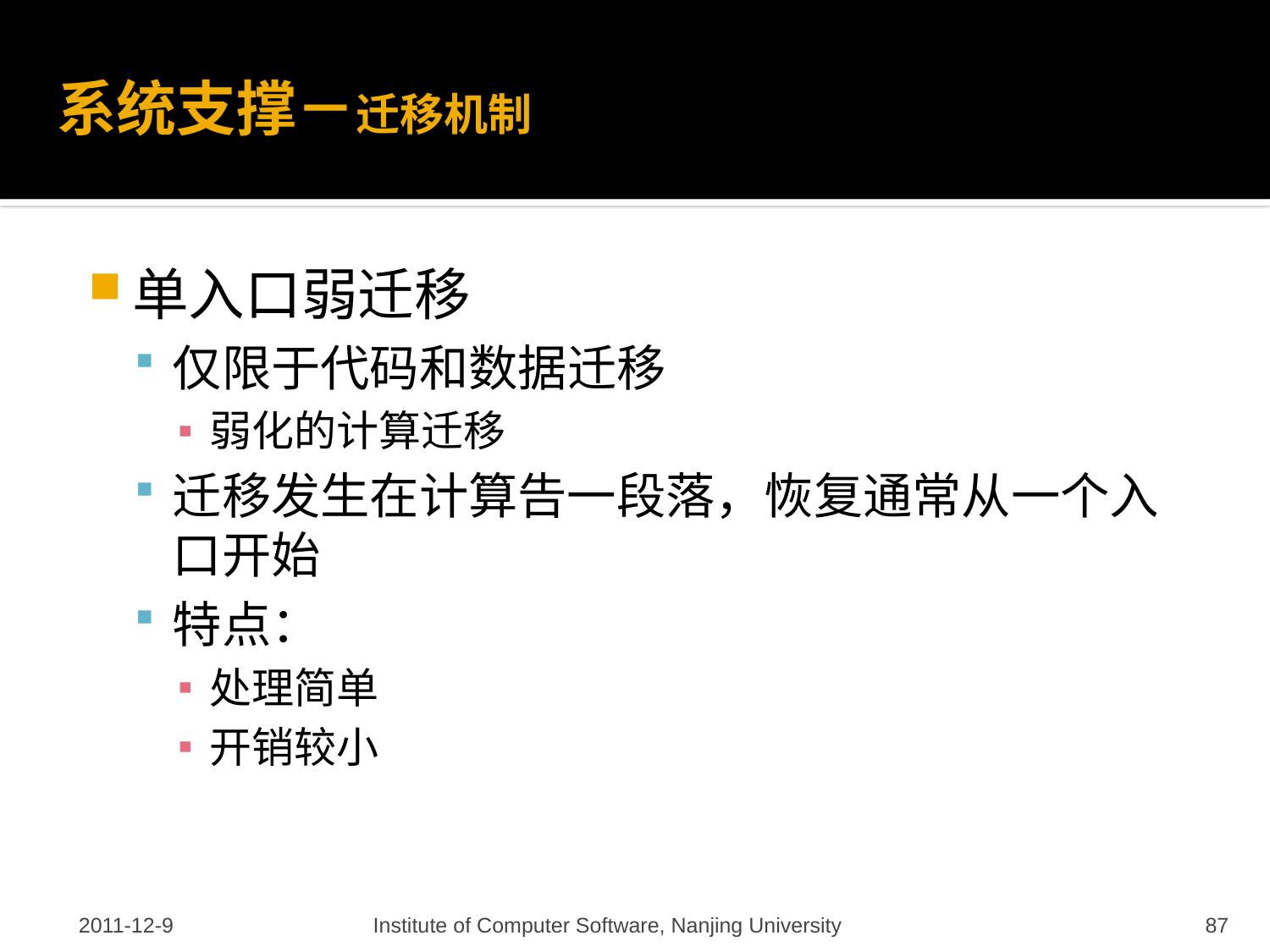

# 系统支撑－迁移机制
单入口弱迁移
仅限于代码和数据迁移
弱化的计算迁移
迁移发生在计算告一段落，恢复通常从一个入口开始
特点：
处理简单
开销较小
2011-12-9
Institute of Computer Software, Nanjing University
87